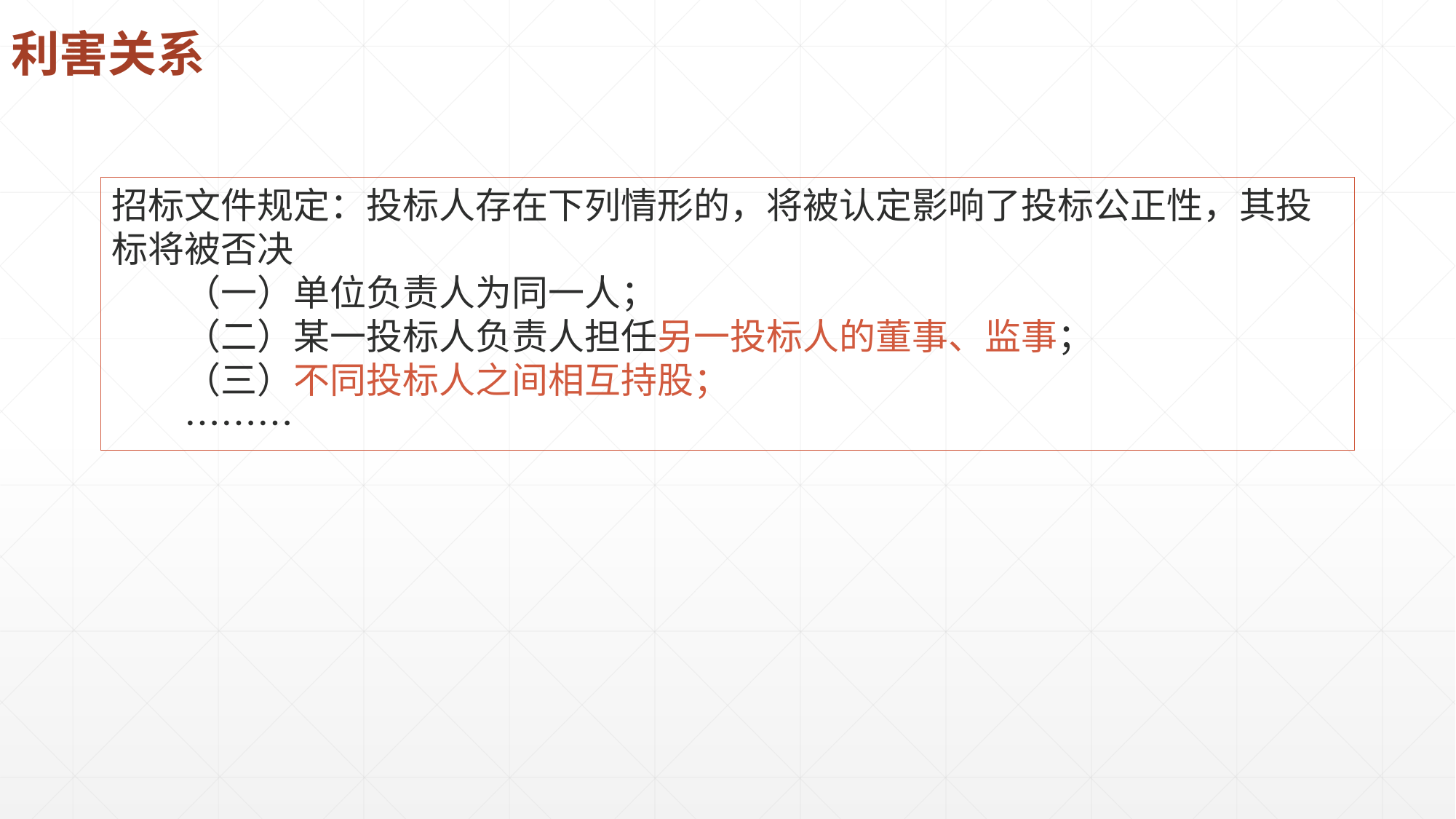

利害关系
招标文件规定：投标人存在下列情形的，将被认定影响了投标公正性，其投标将被否决
　　（一）单位负责人为同一人；
　　（二）某一投标人负责人担任另一投标人的董事、监事；
　　（三）不同投标人之间相互持股；
　　………